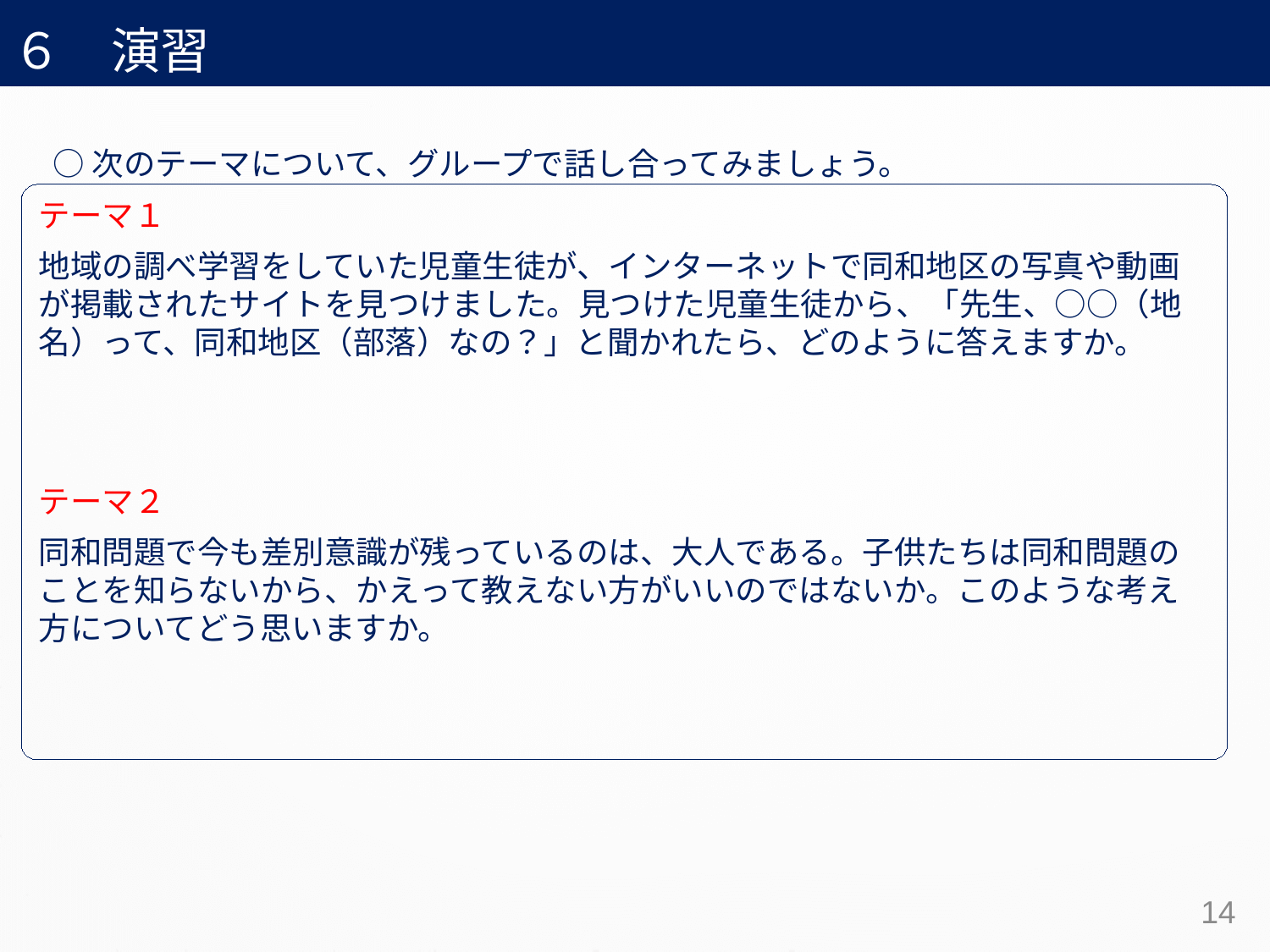

６　演習
○次のテーマについて、グループで話し合ってみましょう。
テーマ１
地域の調べ学習をしていた児童生徒が、インターネットで同和地区の写真や動画が掲載されたサイトを見つけました。見つけた児童生徒から、「先生、○○（地名）って、同和地区（部落）なの？」と聞かれたら、どのように答えますか。

テーマ２
同和問題で今も差別意識が残っているのは、大人である。子供たちは同和問題のことを知らないから、かえって教えない方がいいのではないか。このような考え方についてどう思いますか。

14